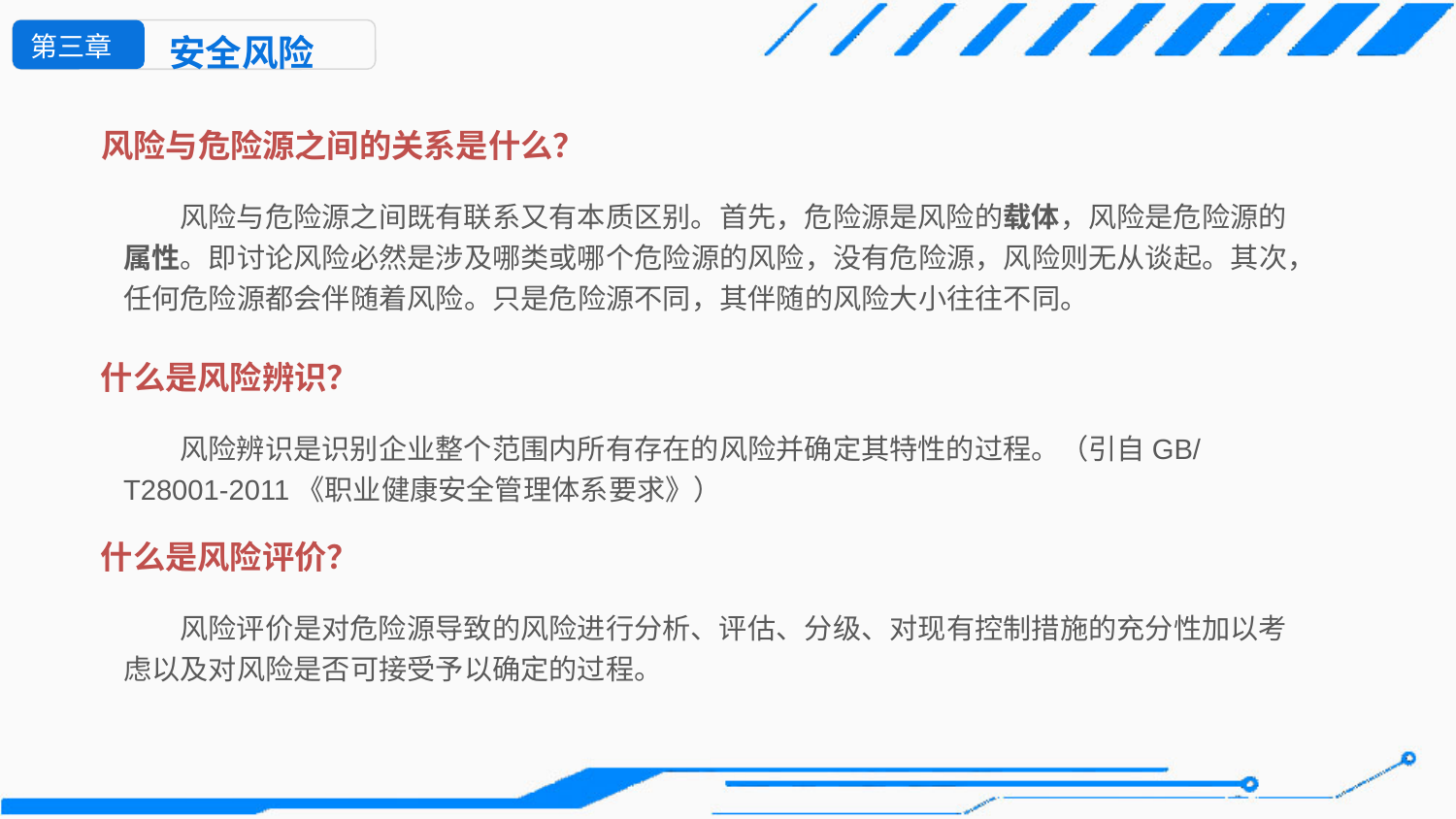

第三章
安全风险
风险与危险源之间的关系是什么？
风险与危险源之间既有联系又有本质区别。首先，危险源是风险的载体，风险是危险源的属性。即讨论风险必然是涉及哪类或哪个危险源的风险，没有危险源，风险则无从谈起。其次，任何危险源都会伴随着风险。只是危险源不同，其伴随的风险大小往往不同。
什么是风险辨识？
风险辨识是识别企业整个范围内所有存在的风险并确定其特性的过程。（引自GB/T28001-2011《职业健康安全管理体系要求》）
什么是风险评价？
风险评价是对危险源导致的风险进行分析、评估、分级、对现有控制措施的充分性加以考虑以及对风险是否可接受予以确定的过程。